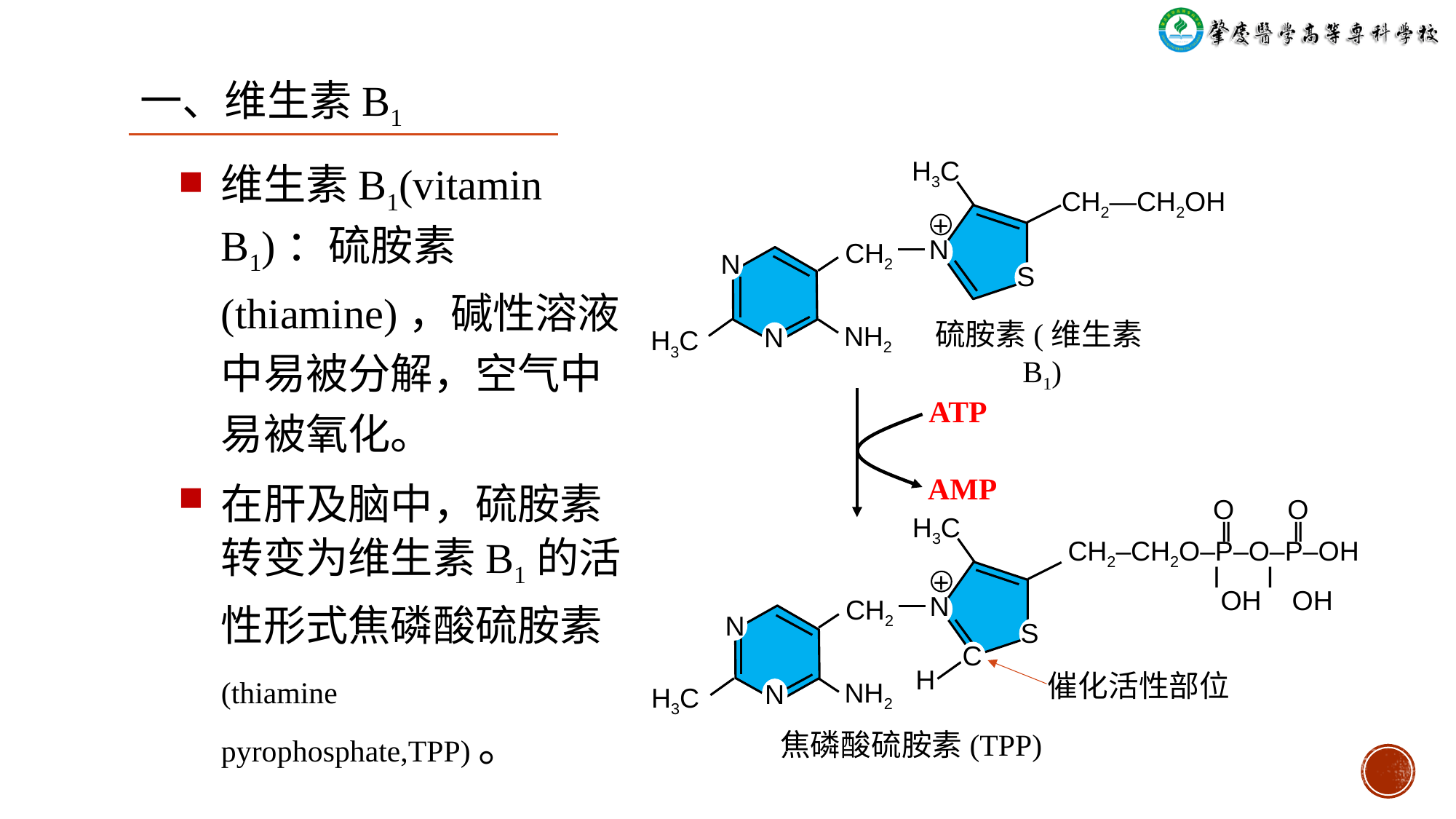

一、维生素B1
H3C
维生素B1(vitamin B1)：硫胺素(thiamine)，碱性溶液中易被分解，空气中易被氧化。
在肝及脑中，硫胺素转变为维生素B1的活性形式焦磷酸硫胺素(thiamine pyrophosphate,TPP)。
CH2―CH2OH
+

CH2
N

N

S

硫胺素(维生素B1)
NH2
H3C
N

ATP

AMP
                   O       O
                    ǁ        ǁ
CH2‒CH2O‒P‒O‒P‒OH
                   ⅼ      ⅼ
                    OH    OH
H3C
+

CH2
N

N

S

C

H
催化活性部位
NH2
H3C
N

焦磷酸硫胺素(TPP)